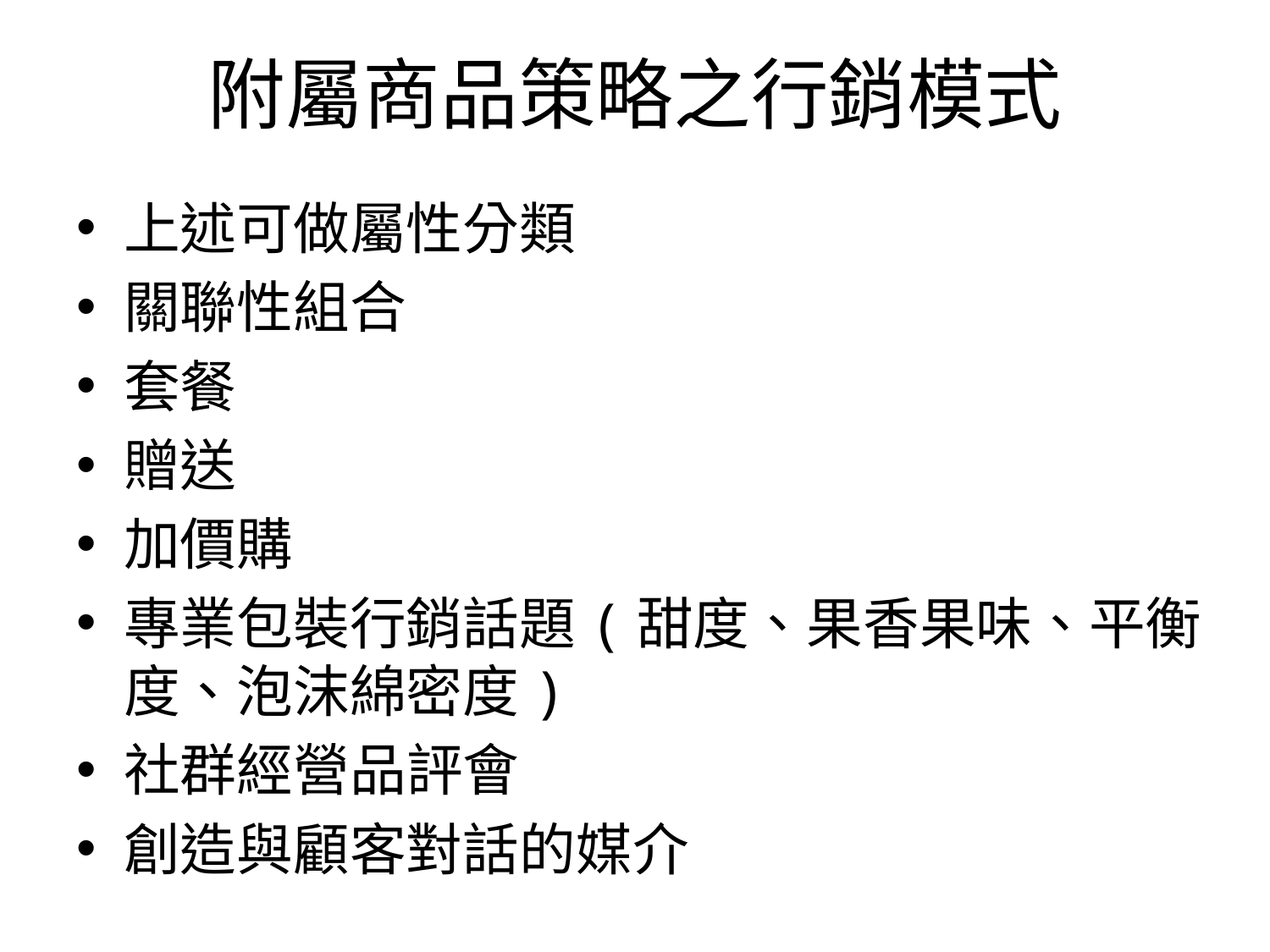

# 附屬商品策略之行銷模式
上述可做屬性分類
關聯性組合
套餐
贈送
加價購
專業包裝行銷話題(甜度、果香果味、平衡度、泡沫綿密度)
社群經營品評會
創造與顧客對話的媒介